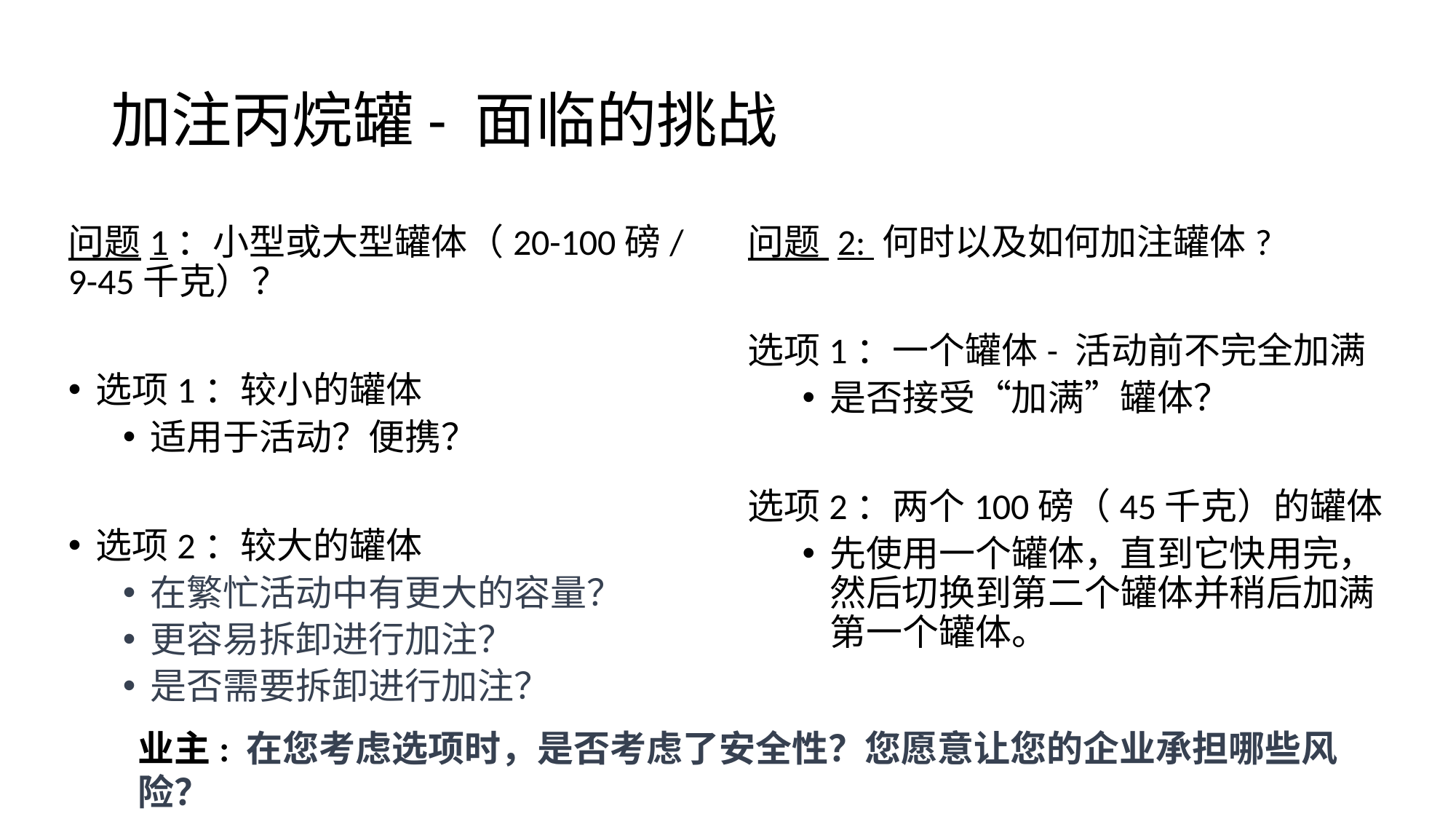

# 加注丙烷罐- 面临的挑战
问题1：小型或大型罐体（20-100磅/9-45千克）？

选项1：较小的罐体
适用于活动？便携？

选项2：较大的罐体
在繁忙活动中有更大的容量？
更容易拆卸进行加注？
是否需要拆卸进行加注？

问题 2: 何时以及如何加注罐体?

选项1：一个罐体- 活动前不完全加满
是否接受“加满”罐体？

选项2：两个100磅（45千克）的罐体
先使用一个罐体，直到它快用完，然后切换到第二个罐体并稍后加满第一个罐体。

业主: 在您考虑选项时，是否考虑了安全性？您愿意让您的企业承担哪些风险？